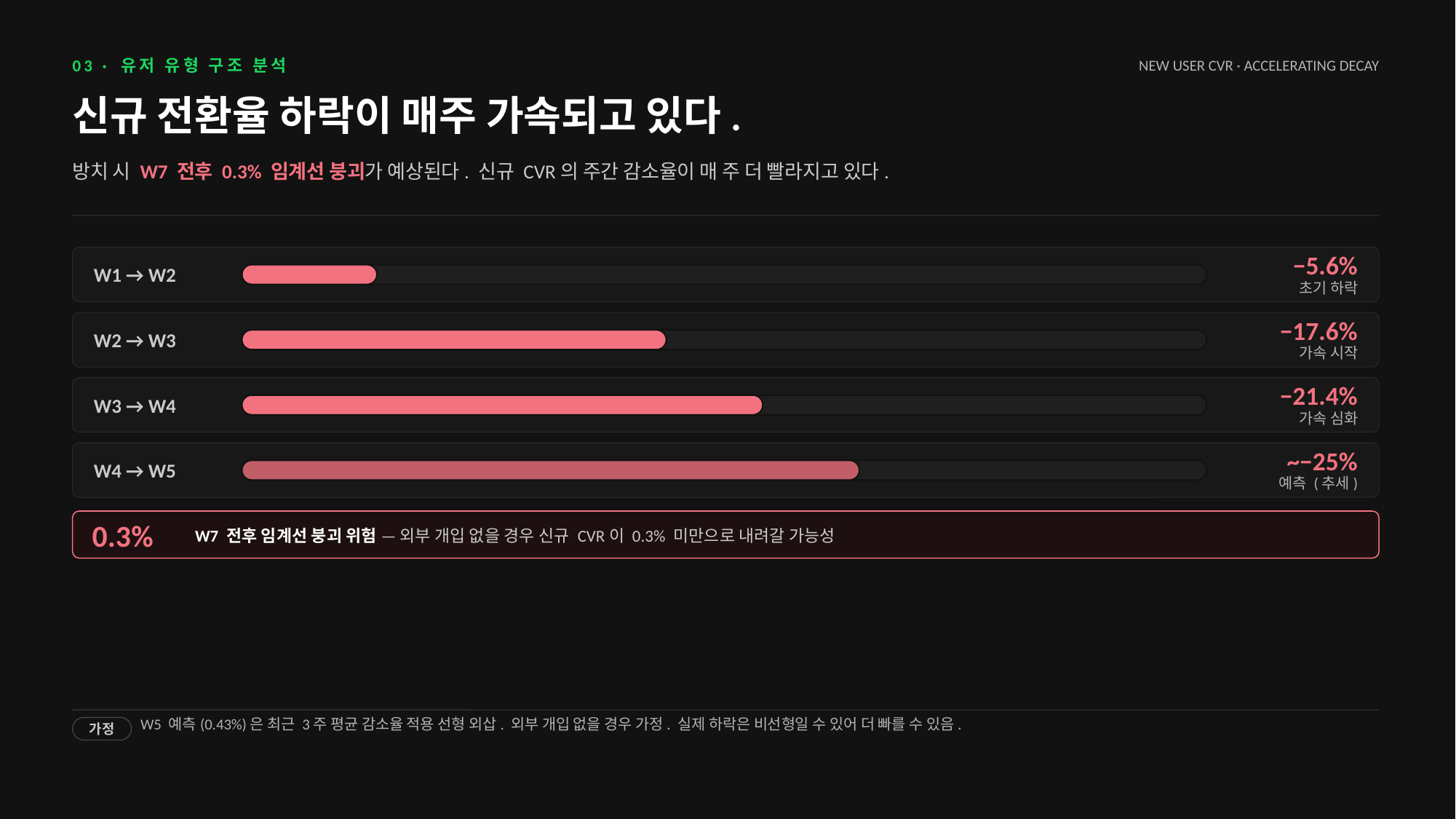

03 · 유저 유형 구조 분석
NEW USER CVR · ACCELERATING DECAY
신규 전환율 하락이 매주 가속되고 있다.
방치 시 W7 전후 0.3% 임계선 붕괴가 예상된다. 신규 CVR의 주간 감소율이 매 주 더 빨라지고 있다.

−5.6%
W1 → W2

초기 하락

−17.6%
W2 → W3

가속 시작

−21.4%
W3 → W4

가속 심화

~−25%
W4 → W5

예측 (추세)

0.3%
W7 전후 임계선 붕괴 위험 — 외부 개입 없을 경우 신규 CVR이 0.3% 미만으로 내려갈 가능성

W5 예측(0.43%)은 최근 3주 평균 감소율 적용 선형 외삽. 외부 개입 없을 경우 가정. 실제 하락은 비선형일 수 있어 더 빠를 수 있음.

가정